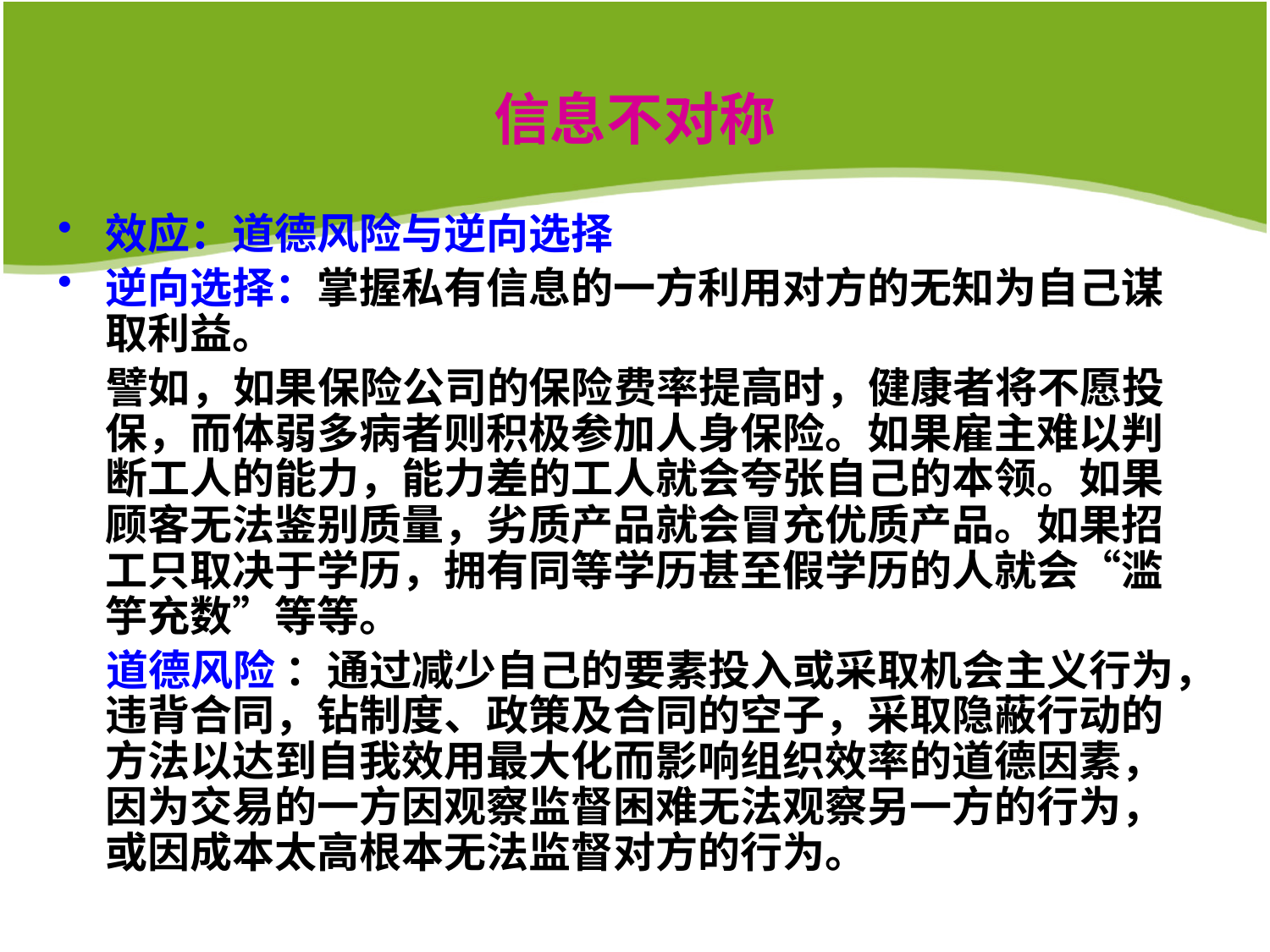

# 信息不对称
效应：道德风险与逆向选择
逆向选择：掌握私有信息的一方利用对方的无知为自己谋取利益。
    譬如，如果保险公司的保险费率提高时，健康者将不愿投保，而体弱多病者则积极参加人身保险。如果雇主难以判断工人的能力，能力差的工人就会夸张自己的本领。如果顾客无法鉴别质量，劣质产品就会冒充优质产品。如果招工只取决于学历，拥有同等学历甚至假学历的人就会“滥竽充数”等等。
    道德风险 ：通过减少自己的要素投入或采取机会主义行为，违背合同，钻制度、政策及合同的空子，采取隐蔽行动的方法以达到自我效用最大化而影响组织效率的道德因素，因为交易的一方因观察监督困难无法观察另一方的行为，或因成本太高根本无法监督对方的行为。